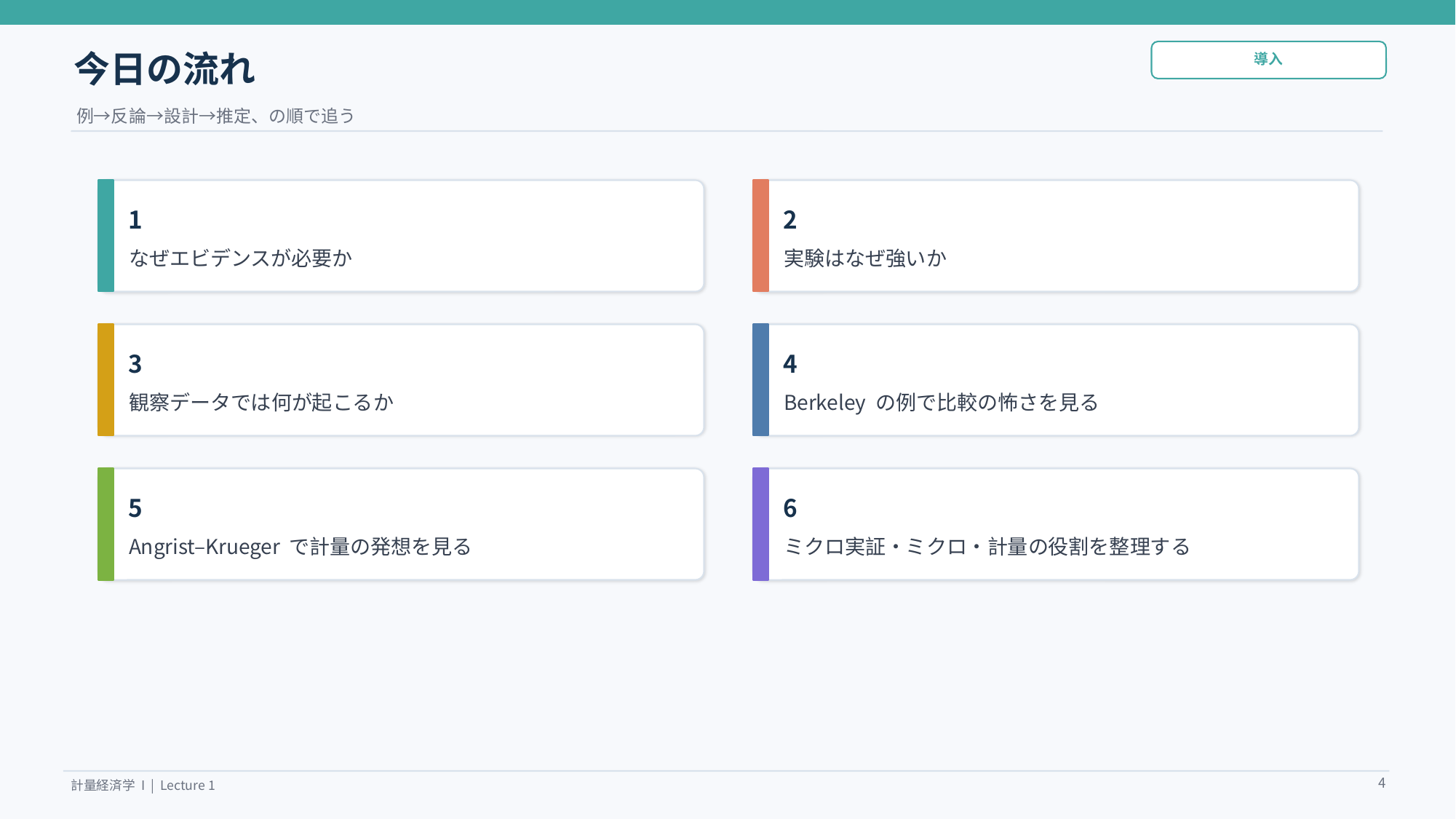

今日の流れ

導入
例→反論→設計→推定、の順で追う

1
2
なぜエビデンスが必要か
実験はなぜ強いか

3
4
観察データでは何が起こるか
Berkeley の例で比較の怖さを見る

5
6
Angrist–Krueger で計量の発想を見る
ミクロ実証・ミクロ・計量の役割を整理する

4
計量経済学 I  |  Lecture 1